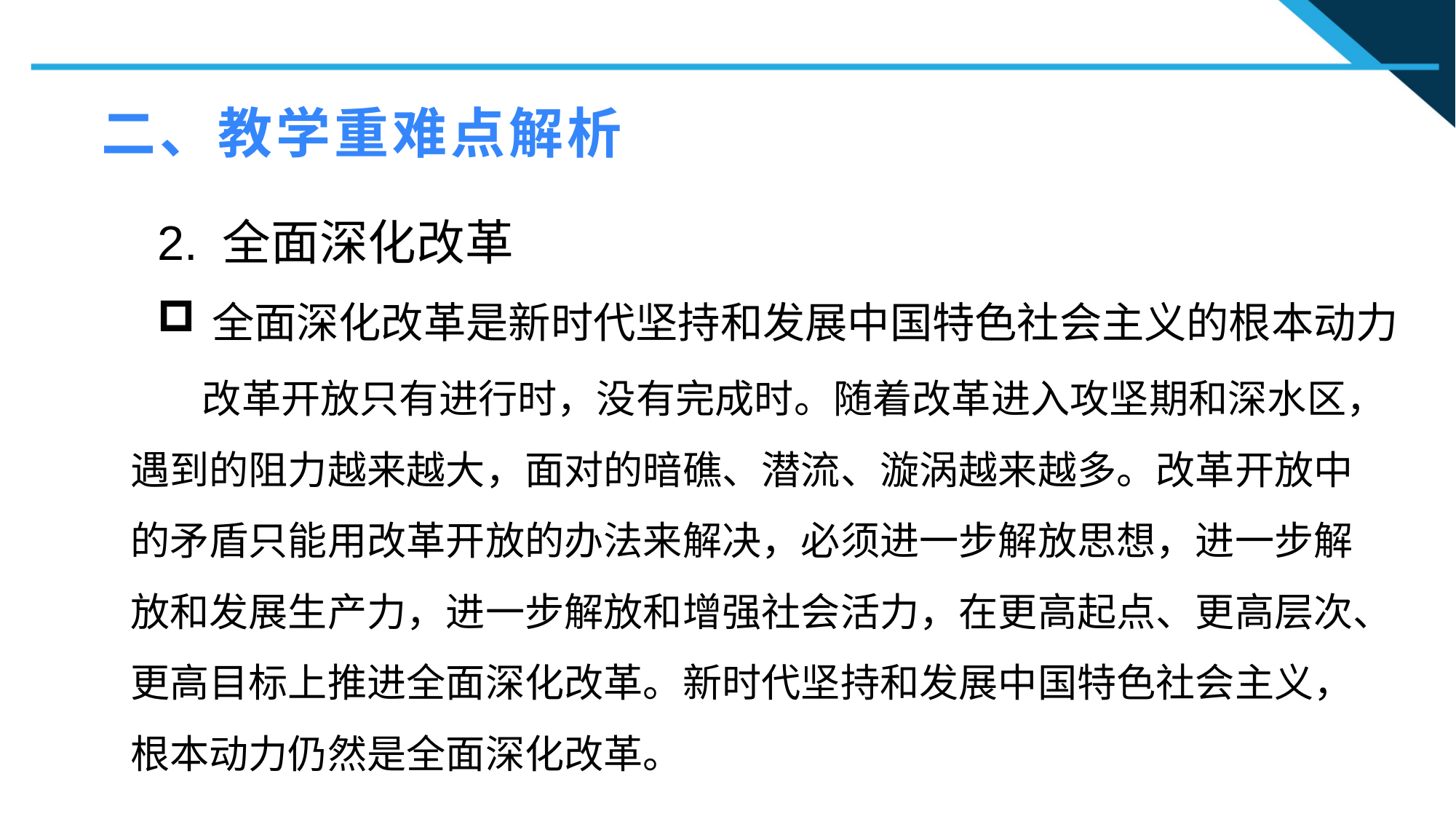

二、教学重难点解析
2. 全面深化改革
全面深化改革是新时代坚持和发展中国特色社会主义的根本动力
1
       改革开放只有进行时，没有完成时。随着改革进入攻坚期和深水区，遇到的阻力越来越大，面对的暗礁、潜流、漩涡越来越多。改革开放中的矛盾只能用改革开放的办法来解决，必须进一步解放思想，进一步解放和发展生产力，进一步解放和增强社会活力，在更高起点、更高层次、更高目标上推进全面深化改革。新时代坚持和发展中国特色社会主义，根本动力仍然是全面深化改革。
2
2
n